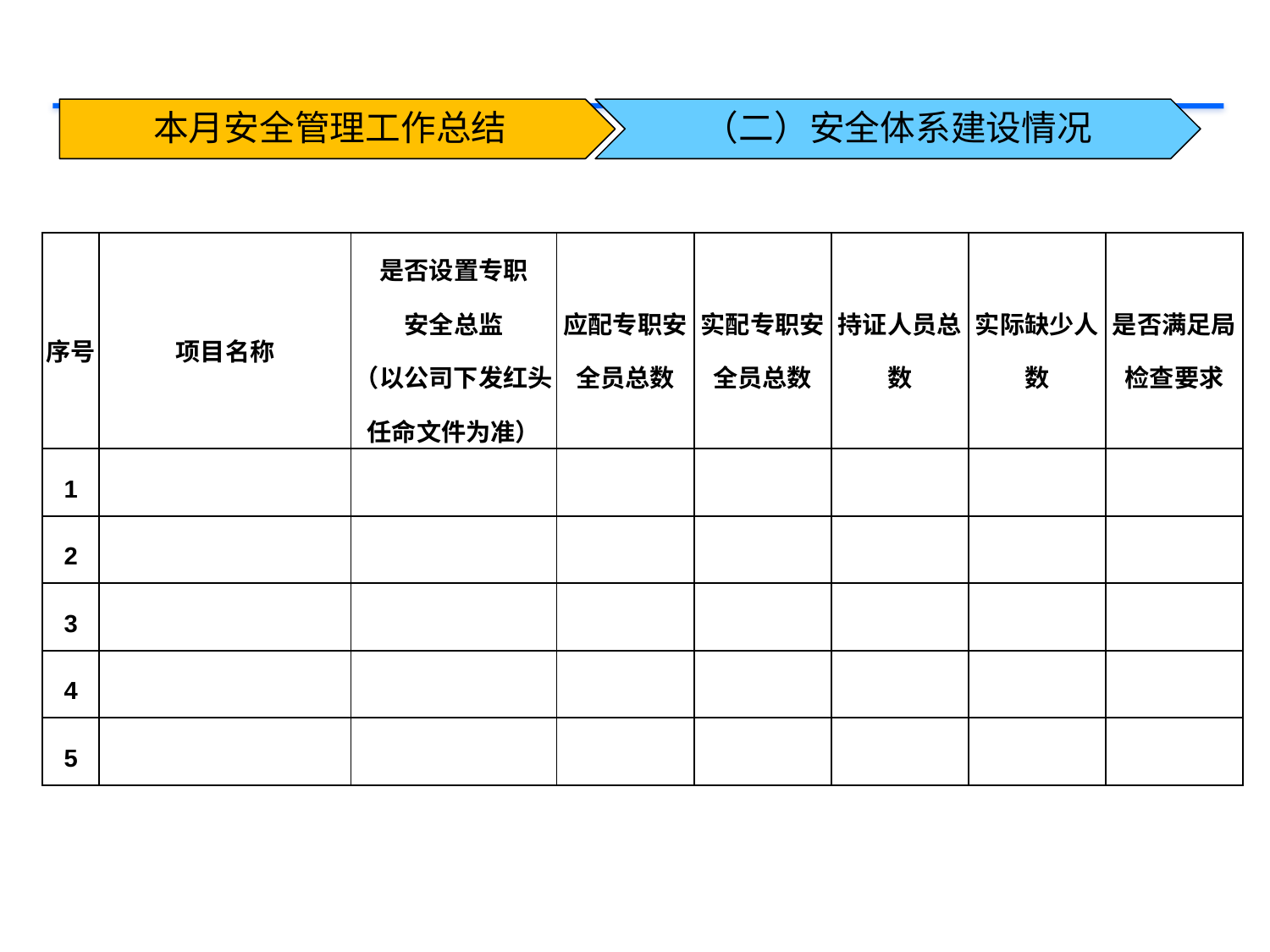

本月安全管理工作总结
（二）安全体系建设情况
| 序号 | 项目名称 | 是否设置专职 安全总监 （以公司下发红头任命文件为准） | 应配专职安全员总数 | 实配专职安全员总数 | 持证人员总数 | 实际缺少人数 | 是否满足局检查要求 |
| --- | --- | --- | --- | --- | --- | --- | --- |
| 1 |  |  |  |  |  |  |  |
| 2 |  |  |  |  |  |  |  |
| 3 |  |  |  |  |  |  |  |
| 4 |  |  |  |  |  |  |  |
| 5 |  |  |  |  |  |  |  |